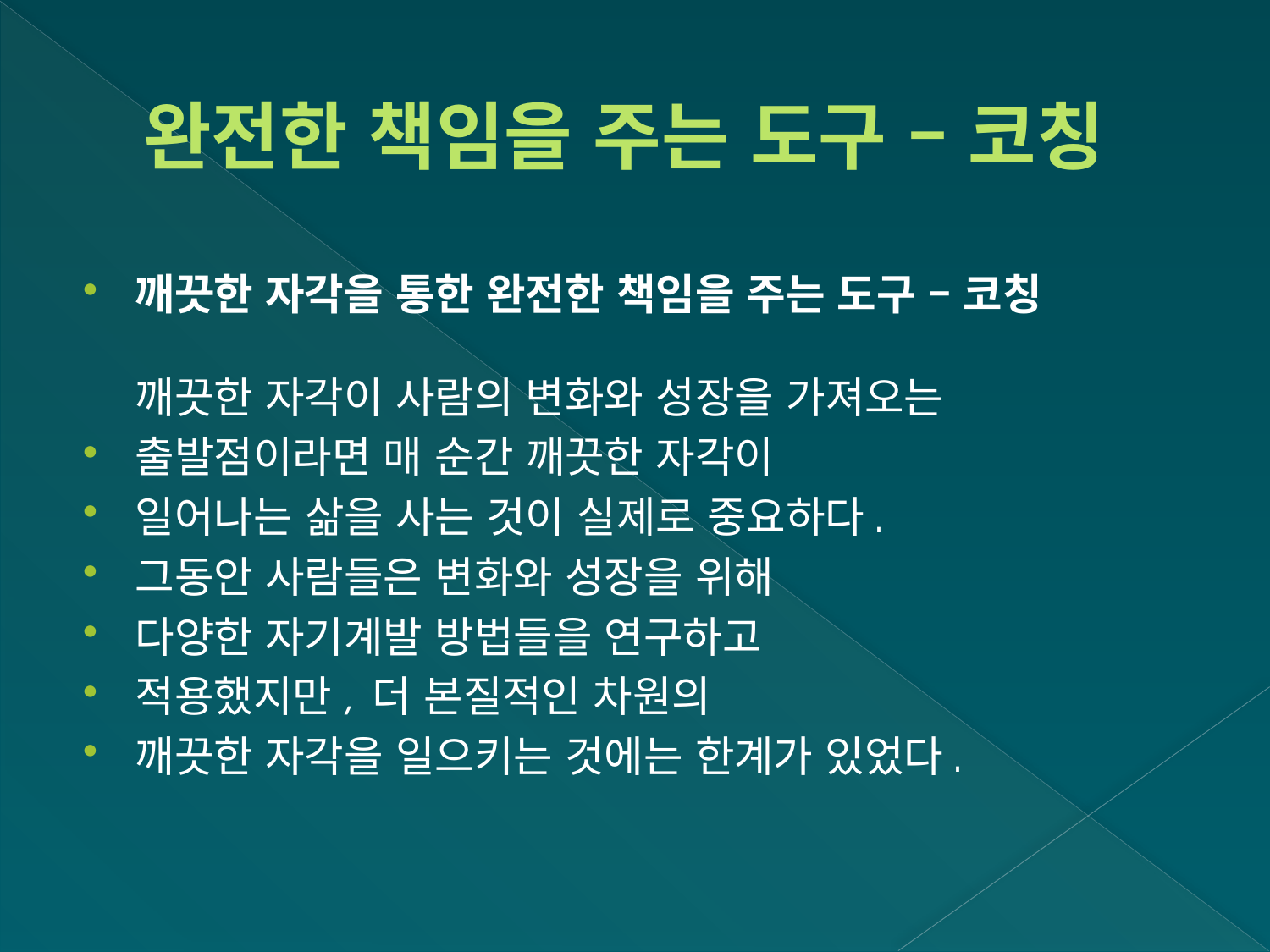

# 완전한 책임을 주는 도구 – 코칭
깨끗한 자각을 통한 완전한 책임을 주는 도구 – 코칭
깨끗한 자각이 사람의 변화와 성장을 가져오는
출발점이라면 매 순간 깨끗한 자각이
일어나는 삶을 사는 것이 실제로 중요하다.
그동안 사람들은 변화와 성장을 위해
다양한 자기계발 방법들을 연구하고
적용했지만, 더 본질적인 차원의
깨끗한 자각을 일으키는 것에는 한계가 있었다.